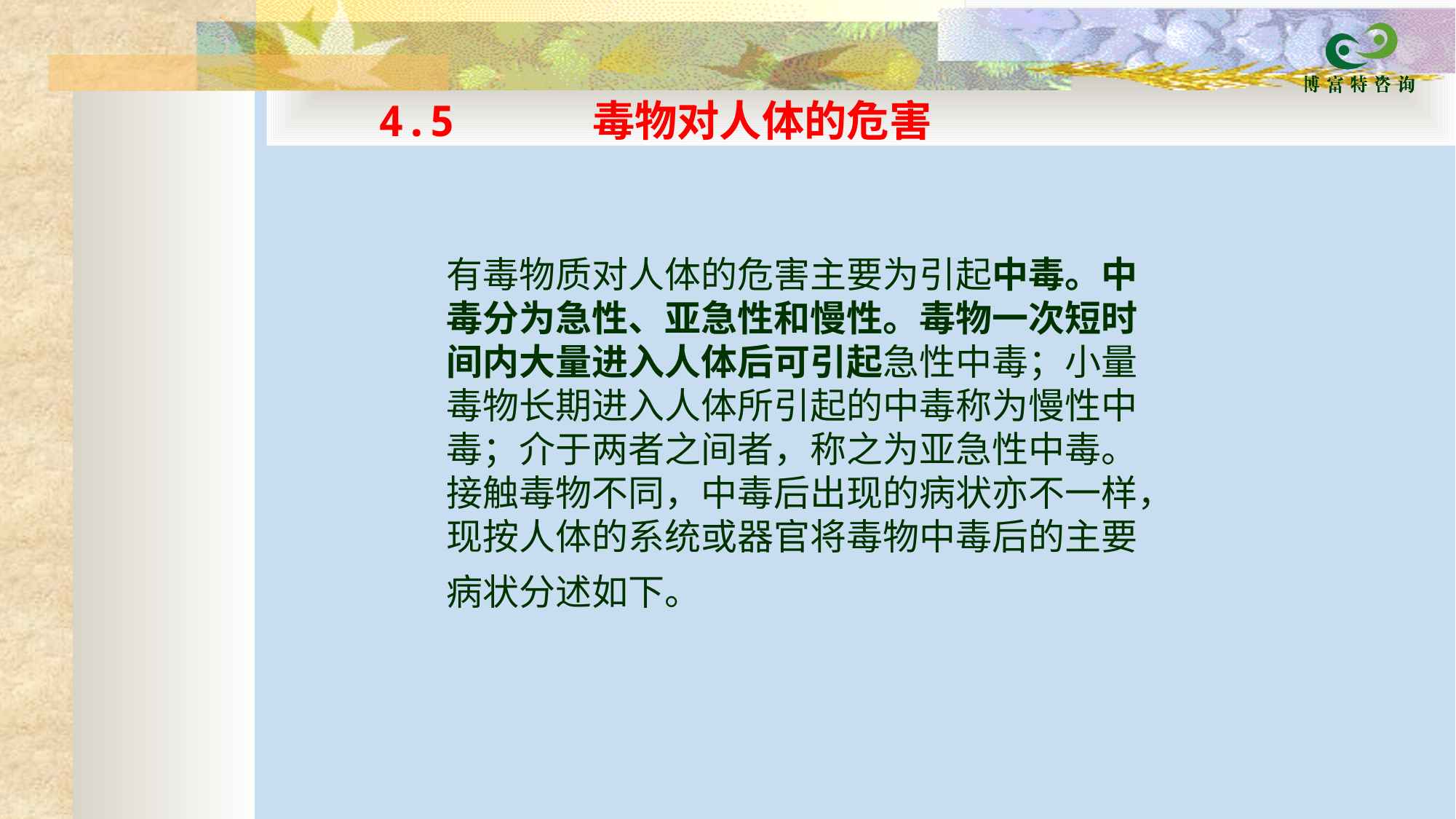

4.5     毒物对人体的危害
有毒物质对人体的危害主要为引起中毒。中毒分为急性、亚急性和慢性。毒物一次短时间内大量进入人体后可引起急性中毒；小量毒物长期进入人体所引起的中毒称为慢性中毒；介于两者之间者，称之为亚急性中毒。接触毒物不同，中毒后出现的病状亦不一样，现按人体的系统或器官将毒物中毒后的主要病状分述如下。